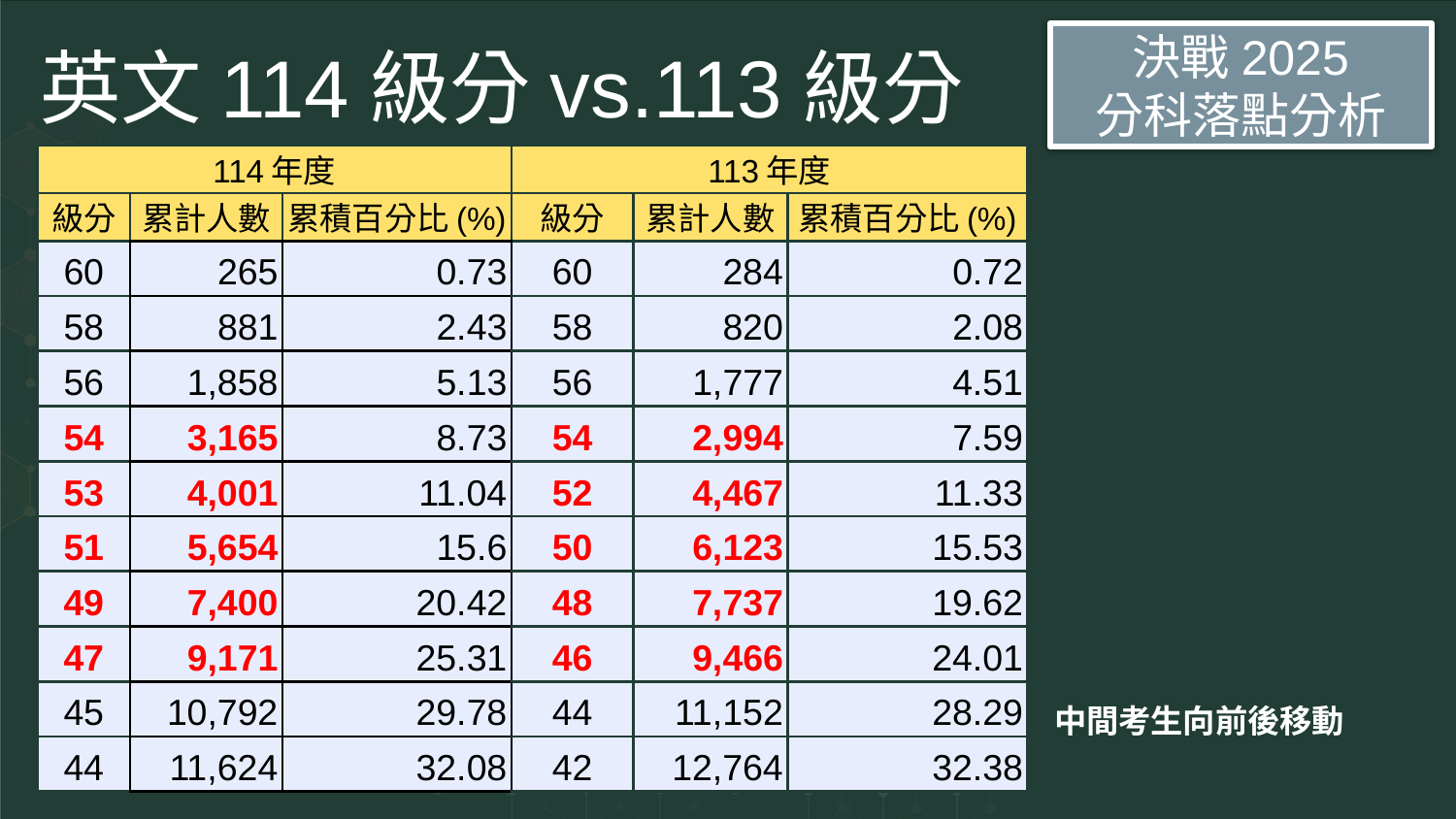

# 英文114級分vs.113級分
決戰2025
分科落點分析
| 114年度 |  |  | 113年度 |  |  |
| --- | --- | --- | --- | --- | --- |
| 級分 | 累計人數 | 累積百分比(%) | 級分 | 累計人數 | 累積百分比(%) |
| 60 | 265 | 0.73 | 60 | 284 | 0.72 |
| 58 | 881 | 2.43 | 58 | 820 | 2.08 |
| 56 | 1,858 | 5.13 | 56 | 1,777 | 4.51 |
| 54 | 3,165 | 8.73 | 54 | 2,994 | 7.59 |
| 53 | 4,001 | 11.04 | 52 | 4,467 | 11.33 |
| 51 | 5,654 | 15.6 | 50 | 6,123 | 15.53 |
| 49 | 7,400 | 20.42 | 48 | 7,737 | 19.62 |
| 47 | 9,171 | 25.31 | 46 | 9,466 | 24.01 |
| 45 | 10,792 | 29.78 | 44 | 11,152 | 28.29 |
| 44 | 11,624 | 32.08 | 42 | 12,764 | 32.38 |
中間考生向前後移動